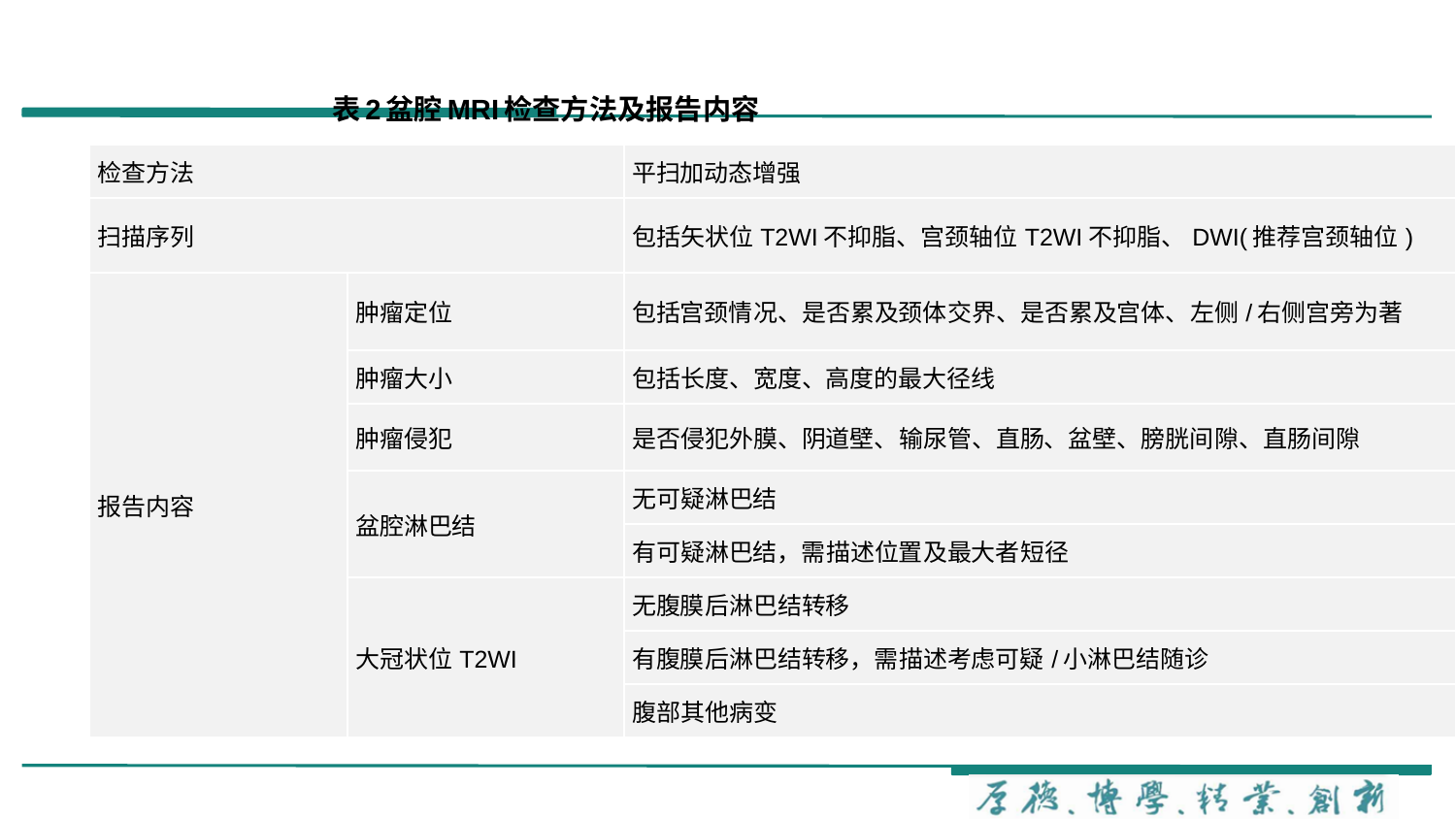

表2盆腔MRI检查方法及报告内容
| 检查方法 |  | 平扫加动态增强 |
| --- | --- | --- |
| 扫描序列 |  | 包括矢状位T2WI不抑脂、宫颈轴位T2WI不抑脂、DWI(推荐宫颈轴位) |
| 报告内容 | 肿瘤定位 | 包括宫颈情况、是否累及颈体交界、是否累及宫体、左侧/右侧宫旁为著 |
|  | 肿瘤大小 | 包括长度、宽度、高度的最大径线 |
|  | 肿瘤侵犯 | 是否侵犯外膜、阴道壁、输尿管、直肠、盆壁、膀胱间隙、直肠间隙 |
|  | 盆腔淋巴结 | 无可疑淋巴结 |
|  |  | 有可疑淋巴结，需描述位置及最大者短径 |
|  | 大冠状位T2WI | 无腹膜后淋巴结转移 |
|  |  | 有腹膜后淋巴结转移，需描述考虑可疑/小淋巴结随诊 |
|  |  | 腹部其他病变 |